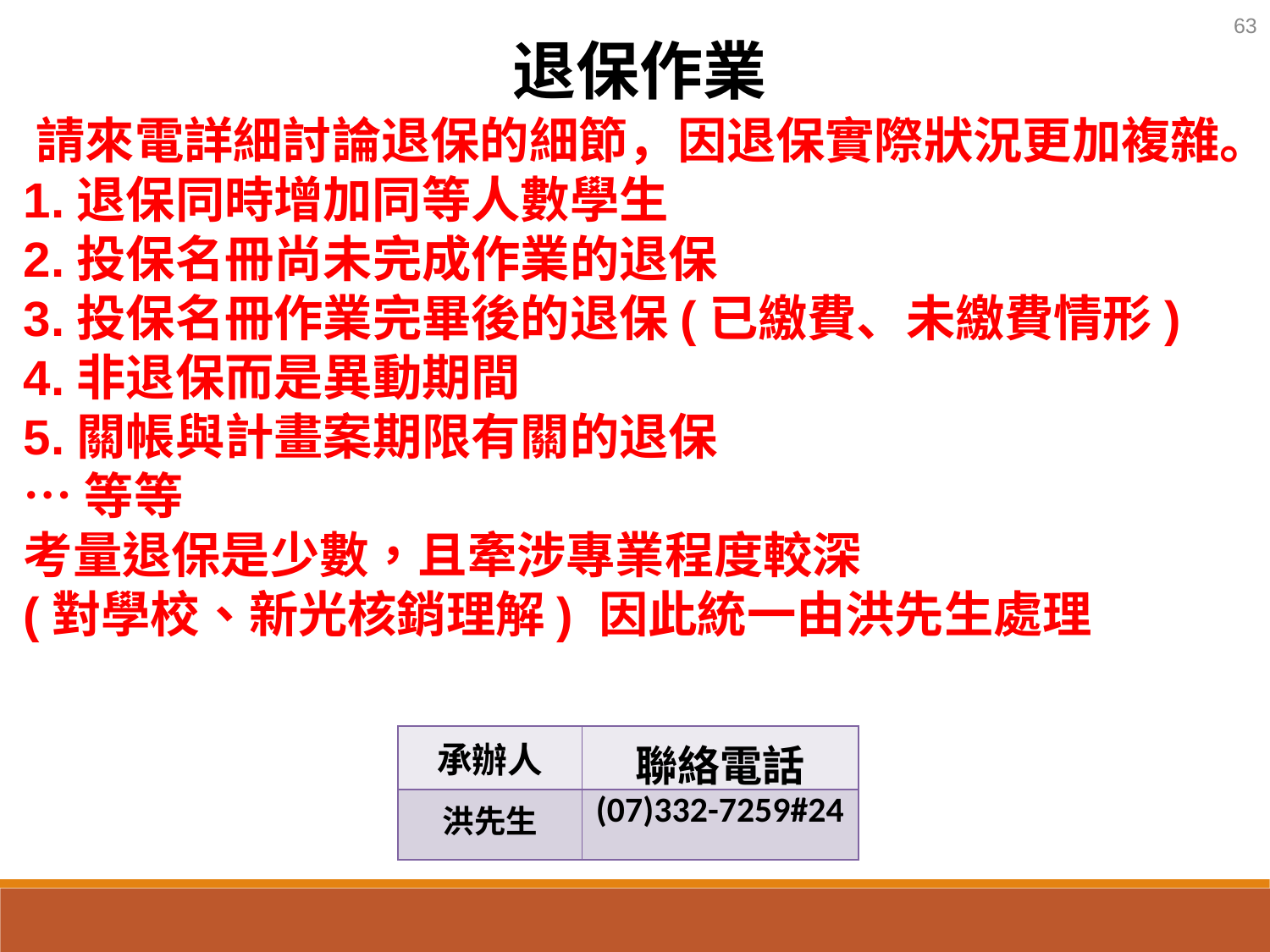

63
退保作業
請來電詳細討論退保的細節，因退保實際狀況更加複雜。
1.退保同時增加同等人數學生
2.投保名冊尚未完成作業的退保
3.投保名冊作業完畢後的退保(已繳費、未繳費情形)
4.非退保而是異動期間
5.關帳與計畫案期限有關的退保
…等等
考量退保是少數，且牽涉專業程度較深
(對學校、新光核銷理解) 因此統一由洪先生處理
| 承辦人 | 聯絡電話 |
| --- | --- |
| 洪先生 | (07)332-7259#24 |